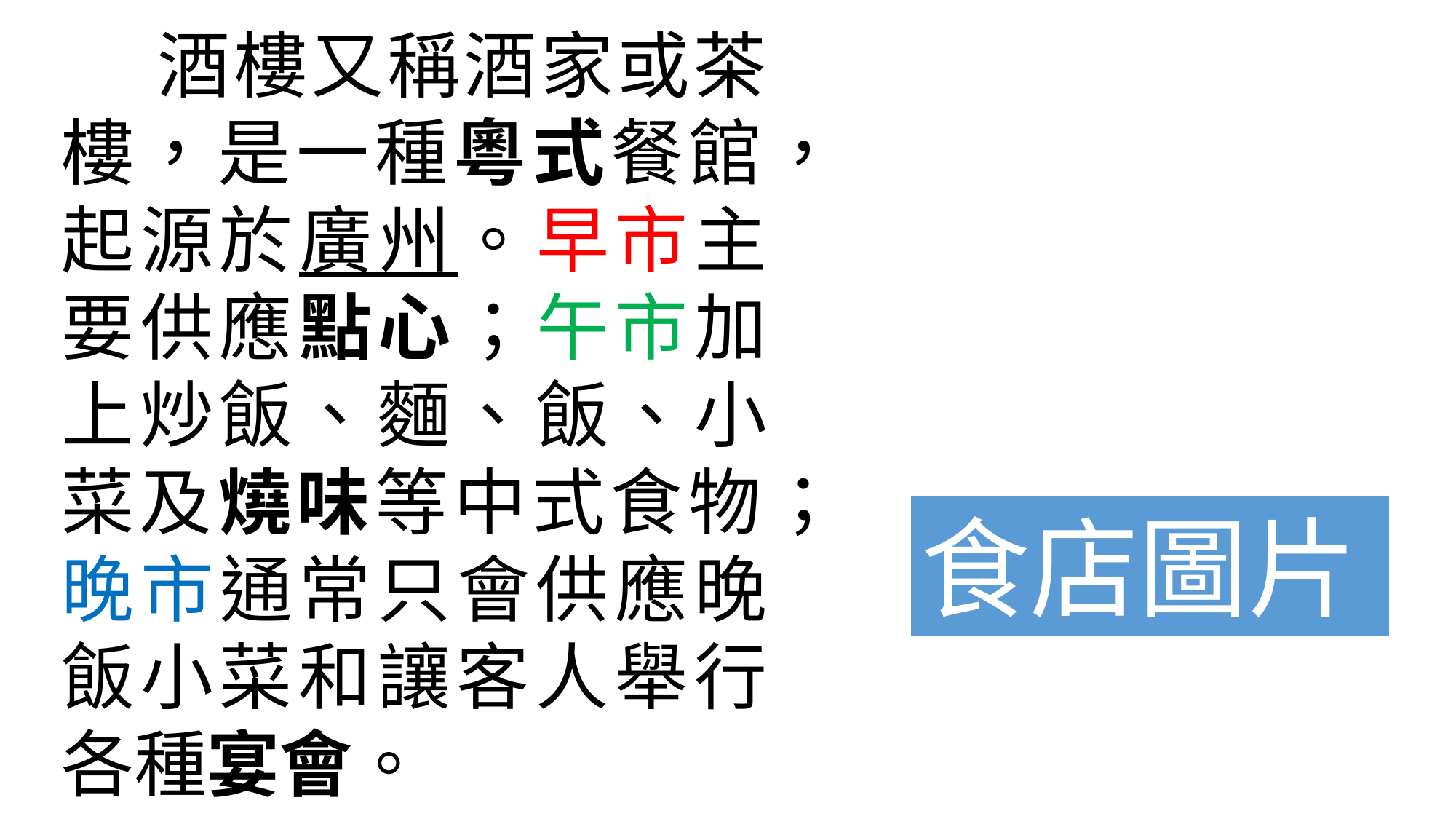

酒樓又稱酒家或茶樓，是一種粵式餐館，起源於廣州。早市主要供應點心；午市加上炒飯、麵、飯、小菜及燒味等中式食物；晚市通常只會供應晚飯小菜和讓客人舉行各種宴會。
食店圖片